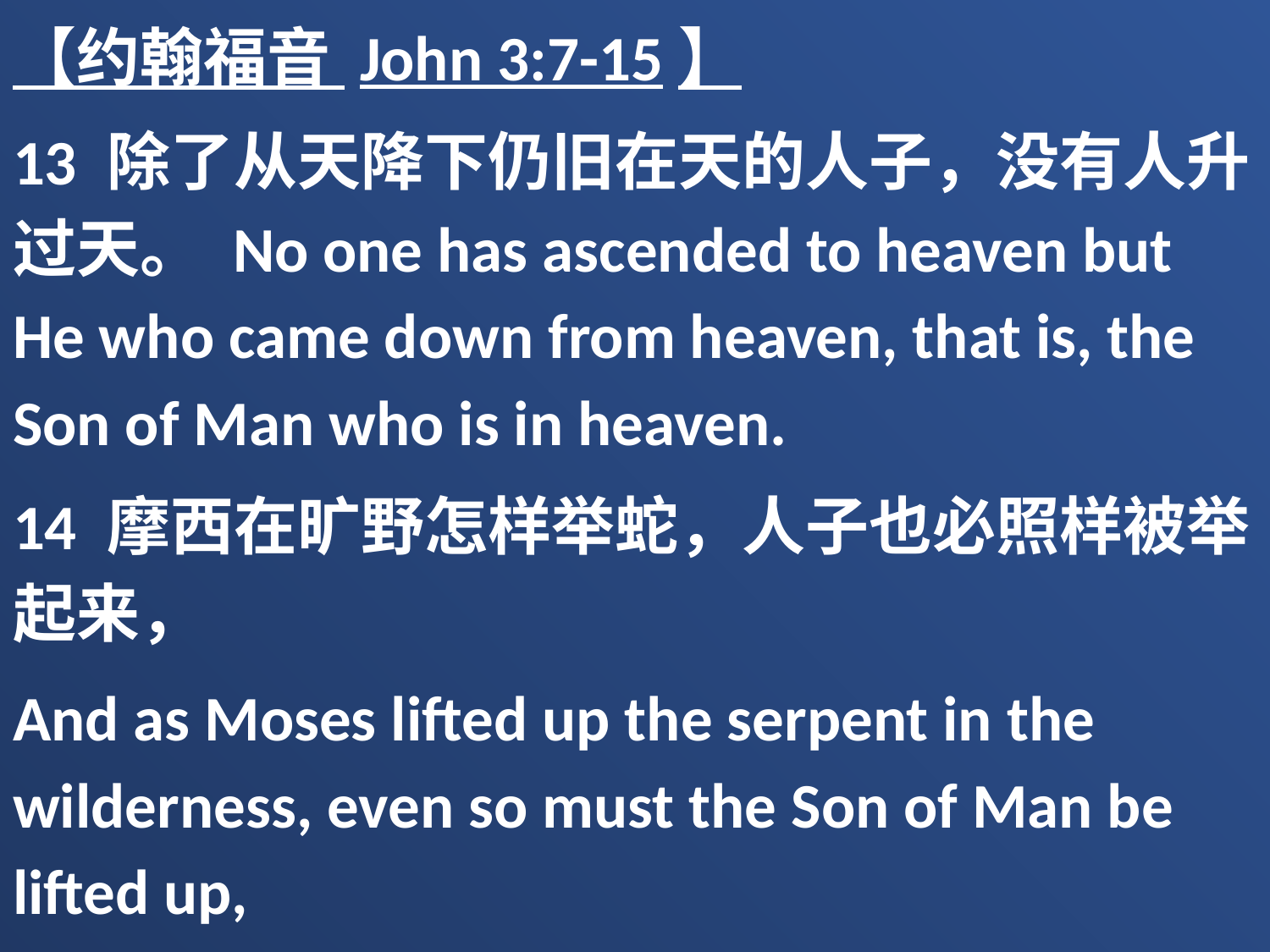

【约翰福音 John 3:7-15】
13 除了从天降下仍旧在天的人子，没有人升过天。 No one has ascended to heaven but He who came down from heaven, that is, the Son of Man who is in heaven.
14 摩西在旷野怎样举蛇，人子也必照样被举起来，
And as Moses lifted up the serpent in the wilderness, even so must the Son of Man be lifted up,